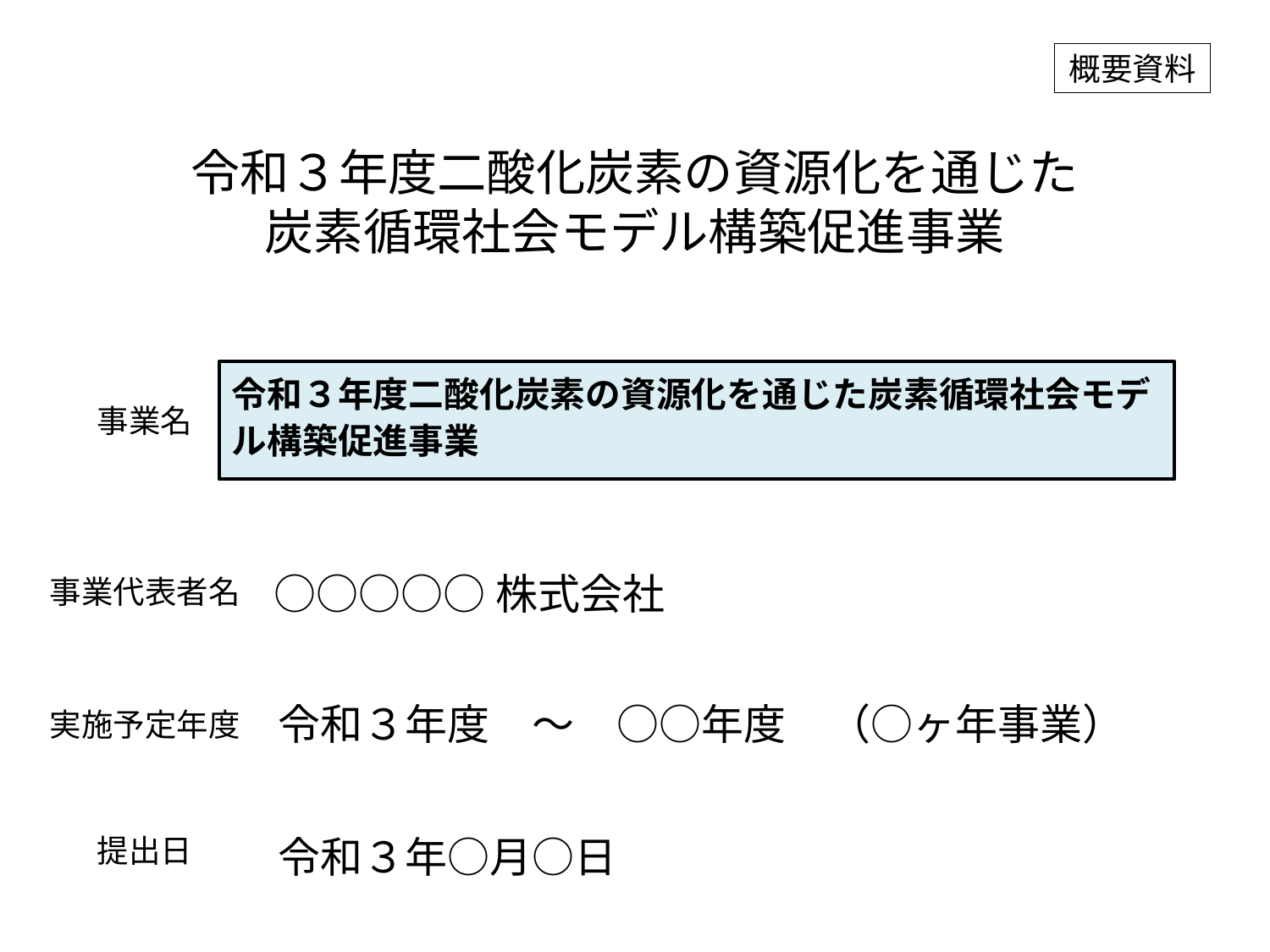

概要資料
# 令和３年度二酸化炭素の資源化を通じた 炭素循環社会モデル構築促進事業
令和３年度二酸化炭素の資源化を通じた炭素循環社会モデル構築促進事業
事業名
○○○○○株式会社
事業代表者名
令和３年度　～　○○年度　（○ヶ年事業）
実施予定年度

提出日
令和３年○月○日